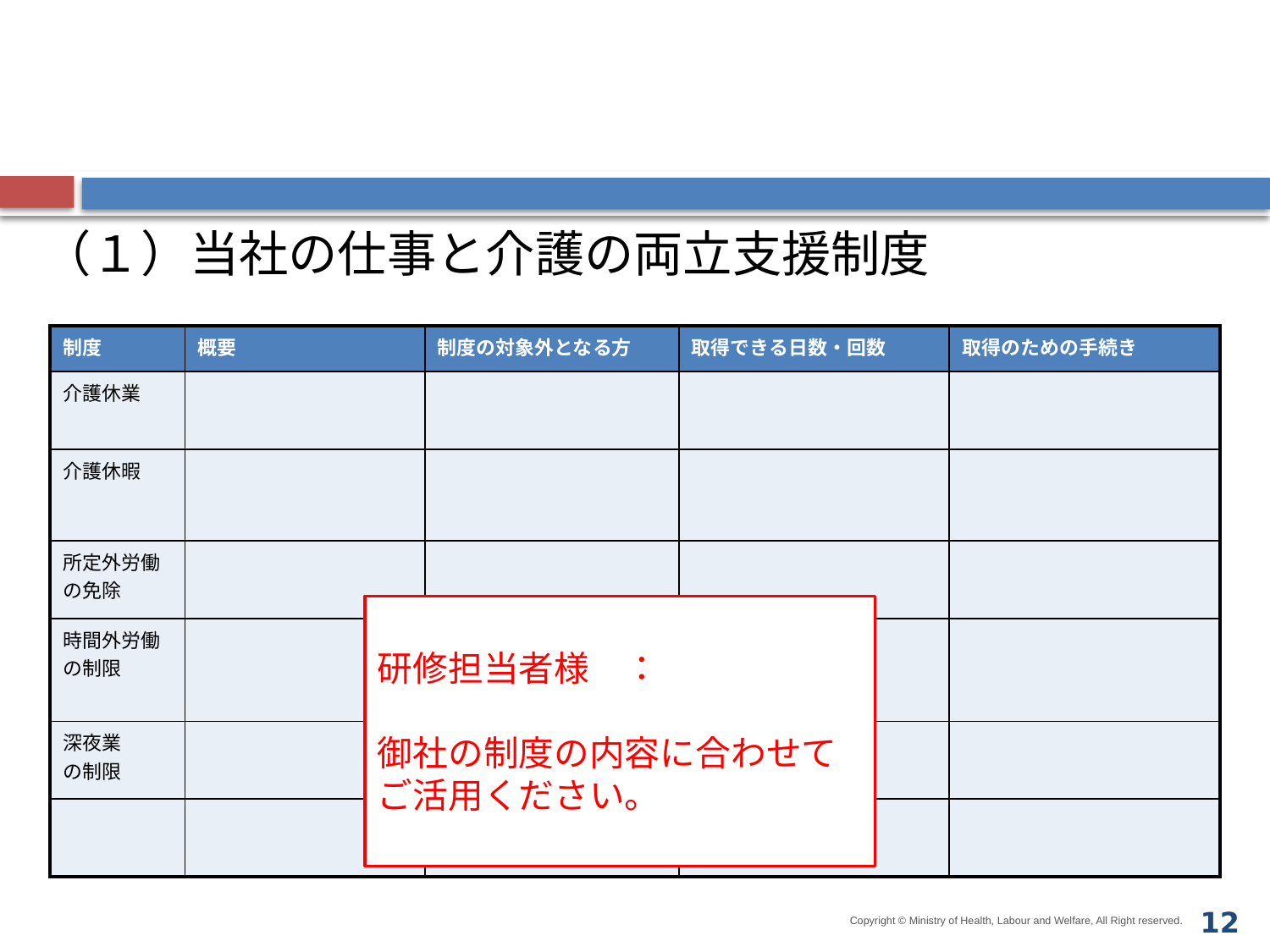

（１）当社の仕事と介護の両立支援制度

| 制度 | 概要 | 制度の対象外となる方 | 取得できる日数・回数 | 取得のための手続き |
| --- | --- | --- | --- | --- |
| 介護休業 |  |  |  |  |
| 介護休暇 |  |  |  |  |
| 所定外労働の免除 |  |  |  |  |
| 時間外労働の制限 |  |  |  |  |
| 深夜業 の制限 |  |  |  |  |
|  |  |  |  |  |
研修担当者様　：

御社の制度の内容に合わせて
ご活用ください。
12